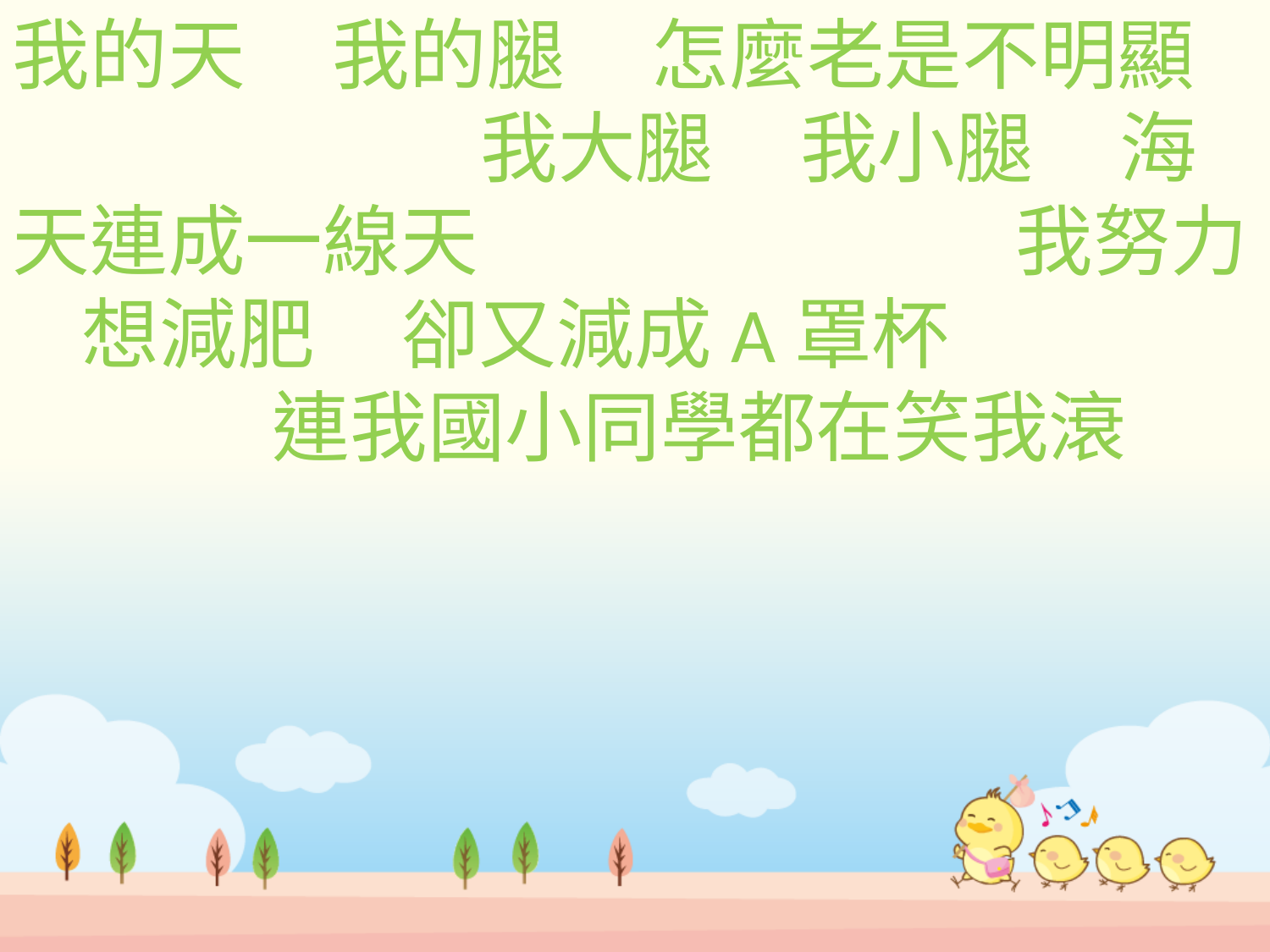

我的天     我的腿     怎麼老是不明顯                               我大腿     我小腿     海天連成一線天                               我努力     想減肥     卻又減成A罩杯                                 連我國小同學都在笑我滖